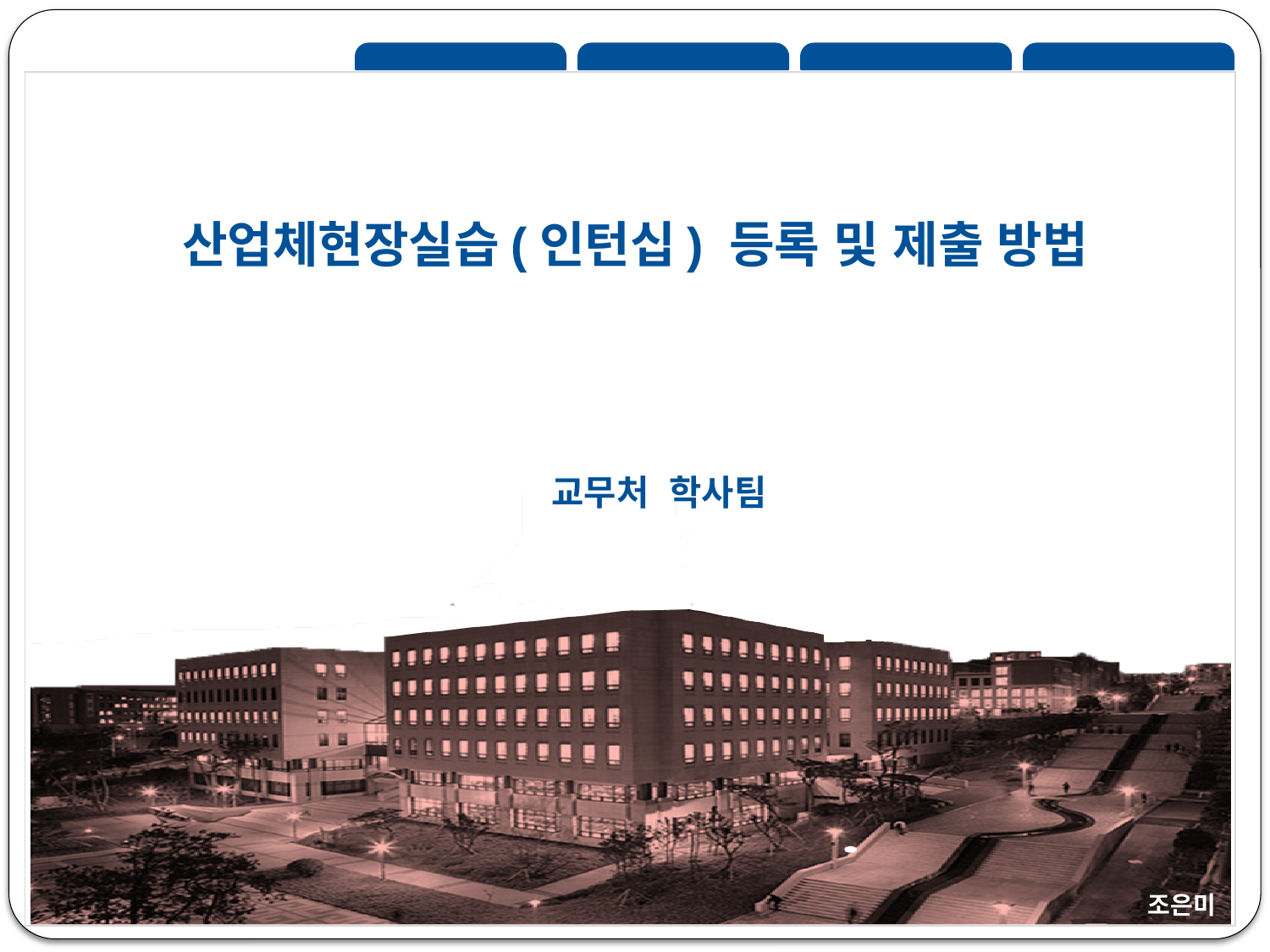

# 산업체현장실습(인턴십) 등록 및 제출 방법
교무처  학사팀
조은미